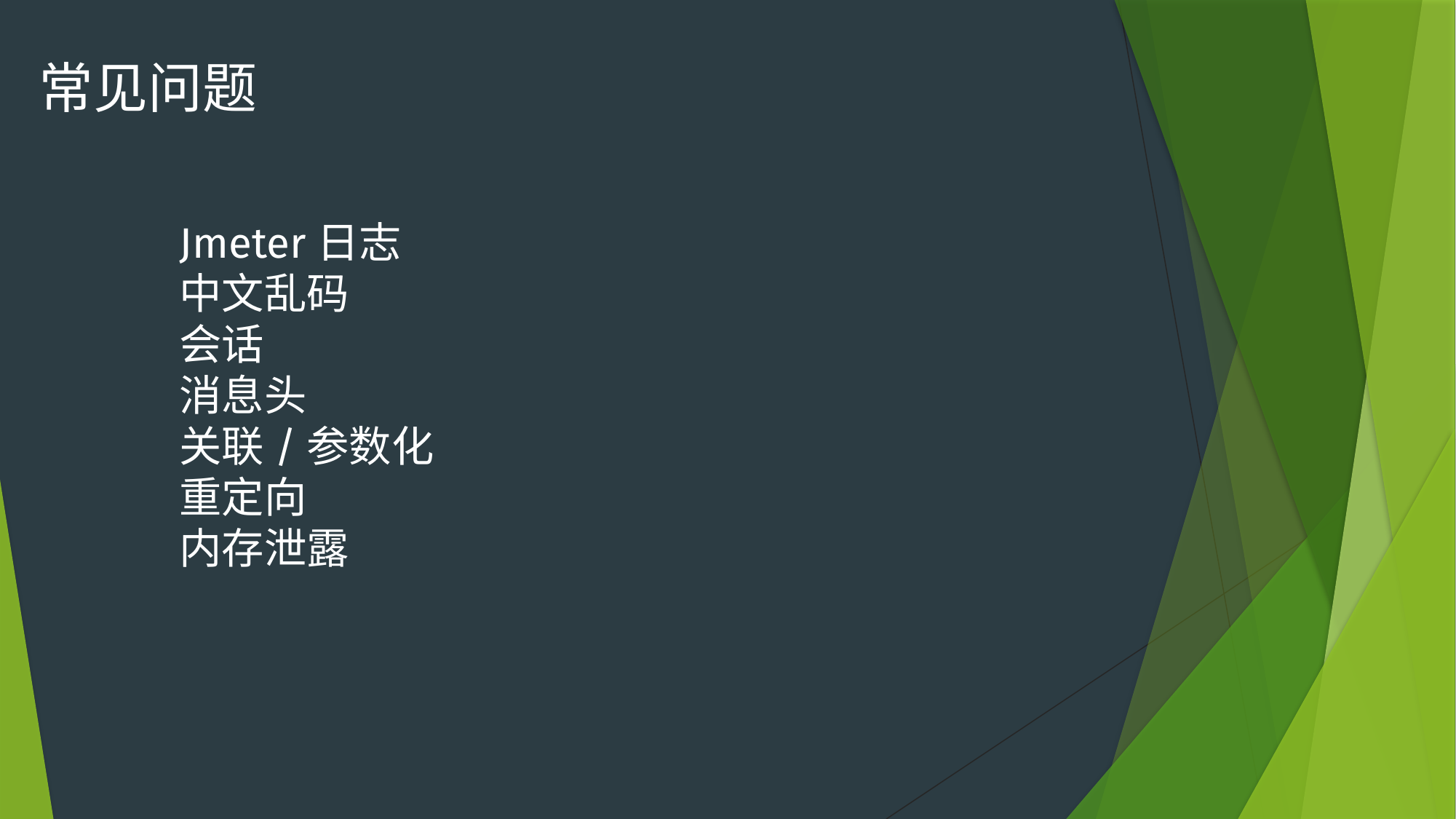

# 常见问题
Jmeter日志
中文乱码
会话
消息头
关联/参数化
重定向
内存泄露